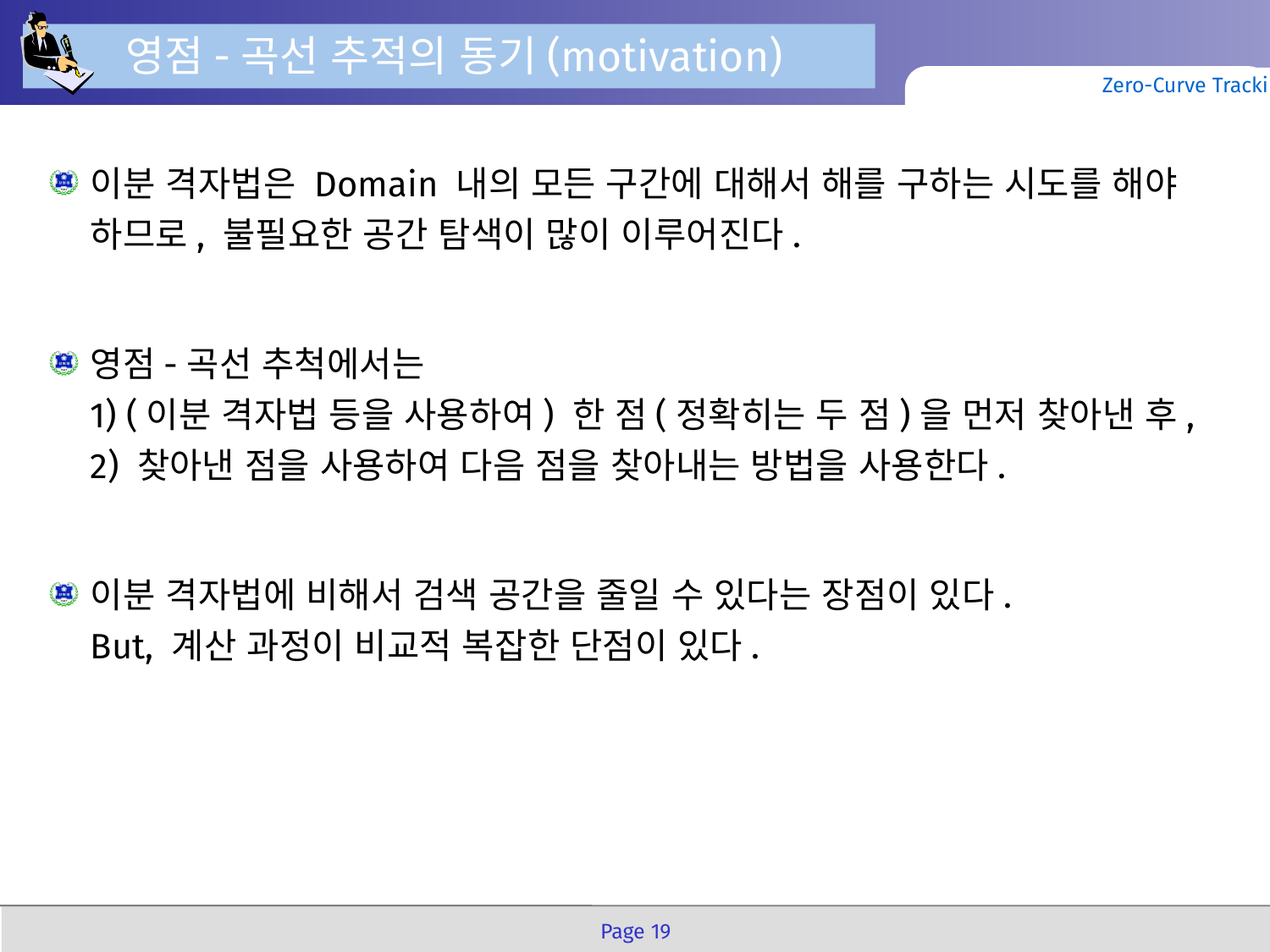

영점-곡선 추적의 동기(motivation)
Zero-Curve Tracking
이분 격자법은 Domain 내의 모든 구간에 대해서 해를 구하는 시도를 해야 하므로, 불필요한 공간 탐색이 많이 이루어진다.

영점-곡선 추척에서는
1) (이분 격자법 등을 사용하여) 한 점(정확히는 두 점)을 먼저 찾아낸 후,
2) 찾아낸 점을 사용하여 다음 점을 찾아내는 방법을 사용한다.

이분 격자법에 비해서 검색 공간을 줄일 수 있다는 장점이 있다.
But, 계산 과정이 비교적 복잡한 단점이 있다.
Page 19